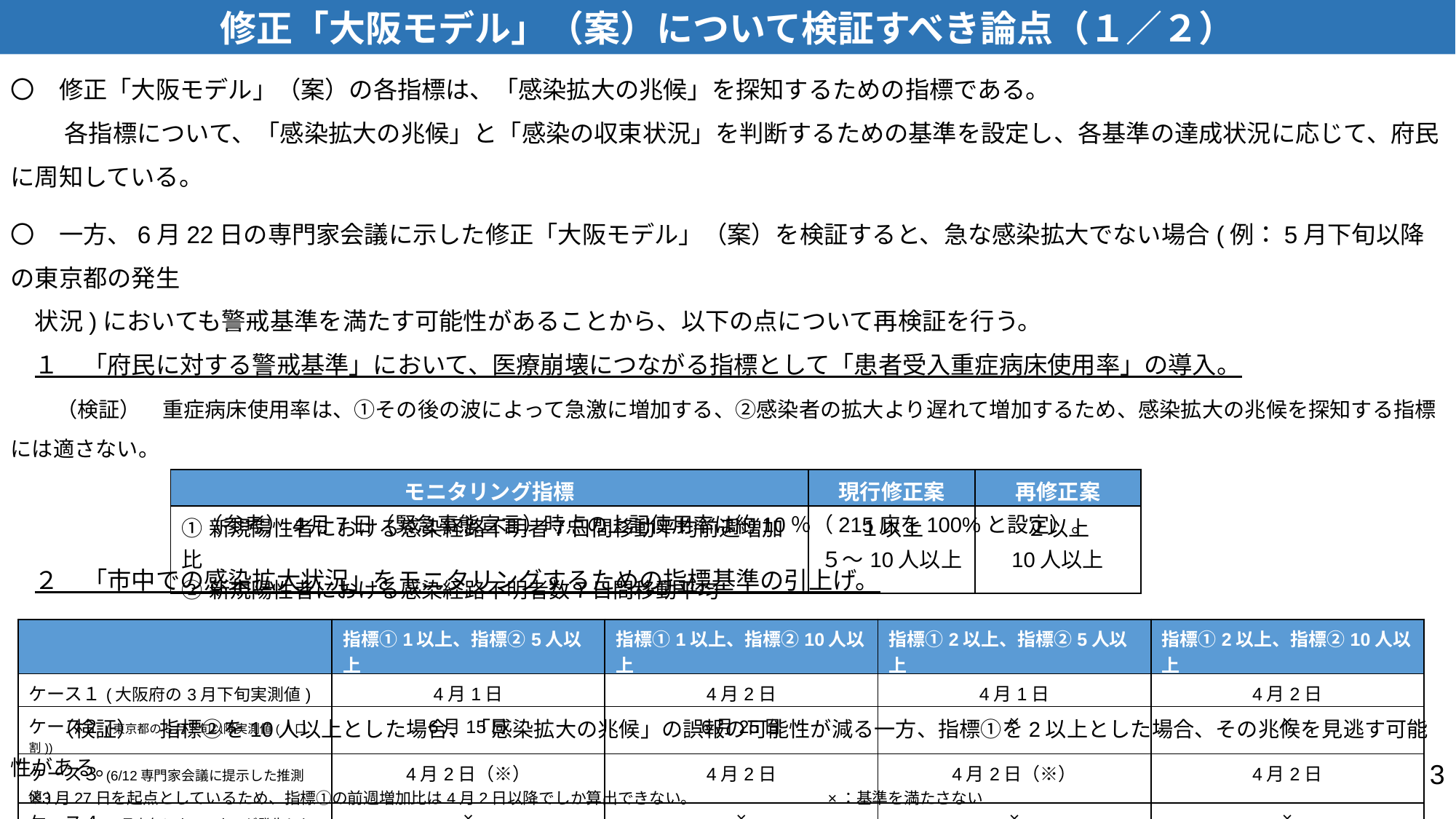

修正「大阪モデル」（案）について検証すべき論点（１／２）
〇　修正「大阪モデル」（案）の各指標は、「感染拡大の兆候」を探知するための指標である。
　　 各指標について、「感染拡大の兆候」と「感染の収束状況」を判断するための基準を設定し、各基準の達成状況に応じて、府民に周知している。

〇　一方、6月22日の専門家会議に示した修正「大阪モデル」（案）を検証すると、急な感染拡大でない場合(例：5月下旬以降の東京都の発生
　状況)においても警戒基準を満たす可能性があることから、以下の点について再検証を行う。
　１　「府民に対する警戒基準」において、医療崩壊につながる指標として「患者受入重症病床使用率」の導入。
　　（検証）　重症病床使用率は、①その後の波によって急激に増加する、②感染者の拡大より遅れて増加するため、感染拡大の兆候を探知する指標には適さない。
　　　　　　　　　そのため、現行の「大阪モデル」において、「自粛要請等の基準」として設定していない。
　　　　　　　　　（参考）4月7日（緊急事態宣言）時点の上記使用率は約10％（215床を100%と設定）。
　２　「市中での感染拡大状況」をモニタリングするための指標基準の引上げ。

　　（検証）　指標②を10人以上とした場合、「感染拡大の兆候」の誤報の可能性が減る一方、指標①を2以上とした場合、その兆候を見逃す可能性がある。
| モニタリング指標 | 現行修正案 | 再修正案 |
| --- | --- | --- |
| ①新規陽性者における感染経路不明者７日間移動平均前週増加比 ②新規陽性者における感染経路不明者数７日間移動平均 | １以上 ５～10人以上 | ２以上 10人以上 |
|  | 指標①1以上、指標②5人以上 | 指標①1以上、指標②10人以上 | 指標①2以上、指標②5人以上 | 指標①2以上、指標②10人以上 |
| --- | --- | --- | --- | --- |
| ケース１(大阪府の3月下旬実測値) | 4月1日 | 4月2日 | 4月1日 | 4月2日 |
| ケース２(東京都の5月下旬以降実測値(人口割)) | 6月15日 | 6月25日 | × | × |
| ケース３(6/12専門家会議に提示した推測値) | 4月2日（※） | 4月2日 | 4月2日（※） | 4月2日 |
| ケース４(6月上旬にクラスターが発生した推計値) | × | × | × | × |
3
※3月27日を起点としているため、指標①の前週増加比は4月2日以降でしか算出できない。　　　　　　　　×：基準を満たさない